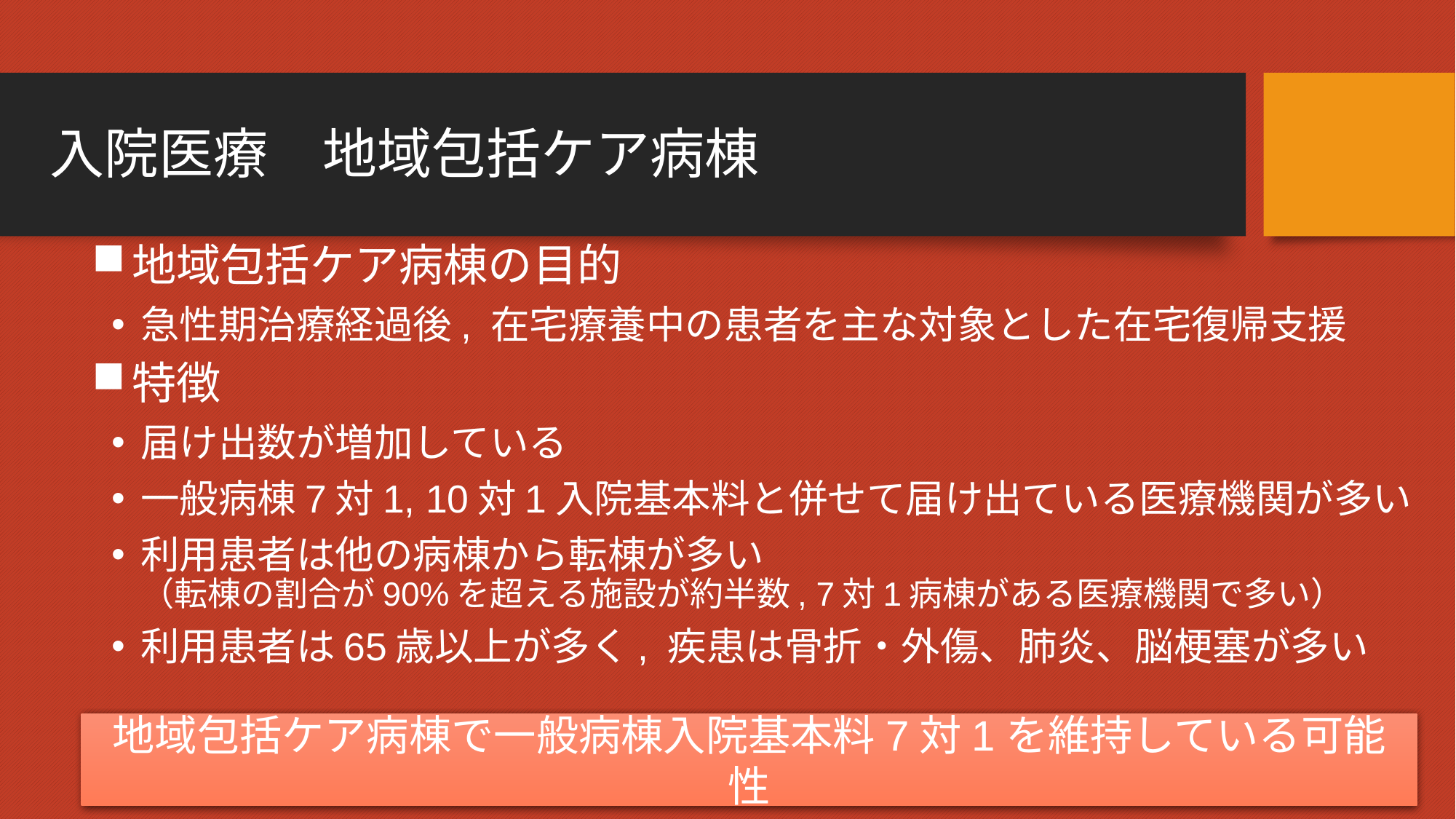

# 入院医療　地域包括ケア病棟
地域包括ケア病棟の目的
急性期治療経過後, 在宅療養中の患者を主な対象とした在宅復帰支援
特徴
届け出数が増加している
一般病棟7対1, 10対1入院基本料と併せて届け出ている医療機関が多い
利用患者は他の病棟から転棟が多い
（転棟の割合が90%を超える施設が約半数, 7対1病棟がある医療機関で多い）
利用患者は65歳以上が多く, 疾患は骨折・外傷、肺炎、脳梗塞が多い

地域包括ケア病棟で一般病棟入院基本料7対1を維持している可能性